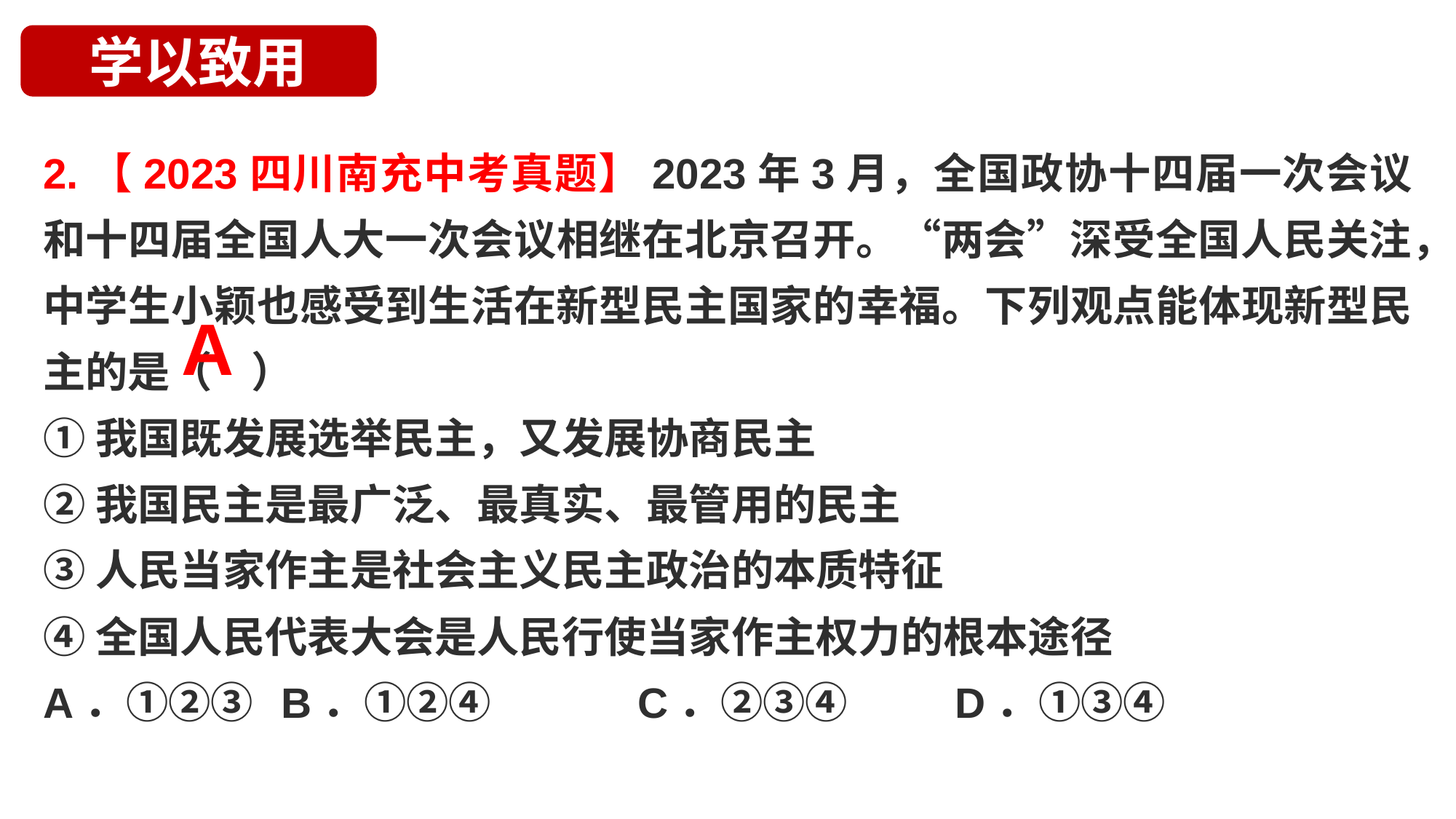

学以致用
2.【2023四川南充中考真题】2023年3月，全国政协十四届一次会议和十四届全国人大一次会议相继在北京召开。“两会”深受全国人民关注，中学生小颖也感受到生活在新型民主国家的幸福。下列观点能体现新型民主的是（    ）
①我国既发展选举民主，又发展协商民主
②我国民主是最广泛、最真实、最管用的民主
③人民当家作主是社会主义民主政治的本质特征
④全国人民代表大会是人民行使当家作主权力的根本途径
A．①②③	 B．①②④	    C．②③④	   D．①③④
A